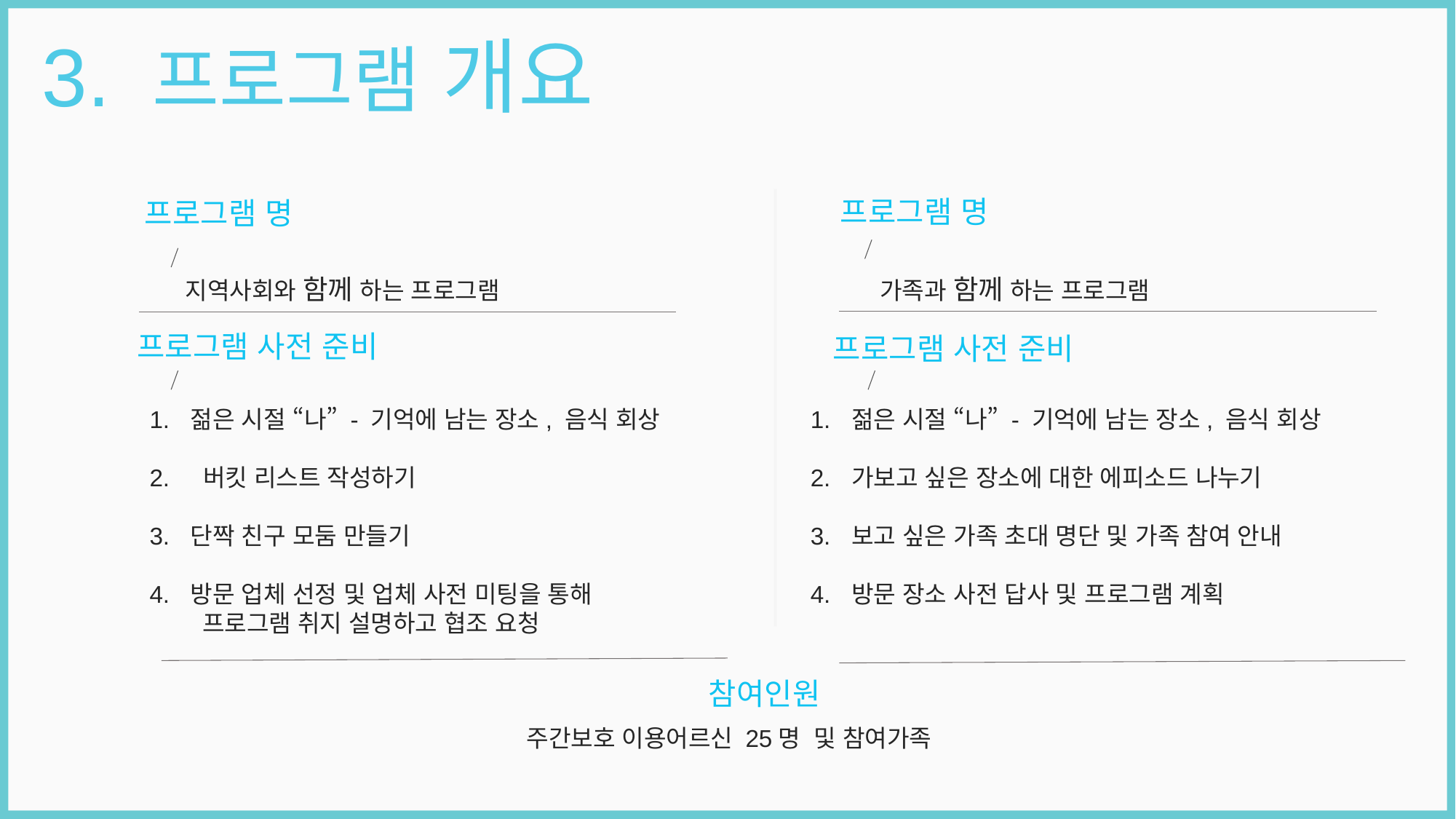

3. 프로그램 개요
프로그램 명
프로그램 명
가족과 함께 하는 프로그램
지역사회와 함께 하는 프로그램
프로그램 사전 준비
프로그램 사전 준비
젊은 시절 “나” - 기억에 남는 장소, 음식 회상

 버킷 리스트 작성하기

단짝 친구 모둠 만들기

방문 업체 선정 및 업체 사전 미팅을 통해
       프로그램 취지 설명하고 협조 요청
젊은 시절 “나” - 기억에 남는 장소, 음식 회상

가보고 싶은 장소에 대한 에피소드 나누기

보고 싶은 가족 초대 명단 및 가족 참여 안내

방문 장소 사전 답사 및 프로그램 계획

참여인원
주간보호 이용어르신 25명  및 참여가족